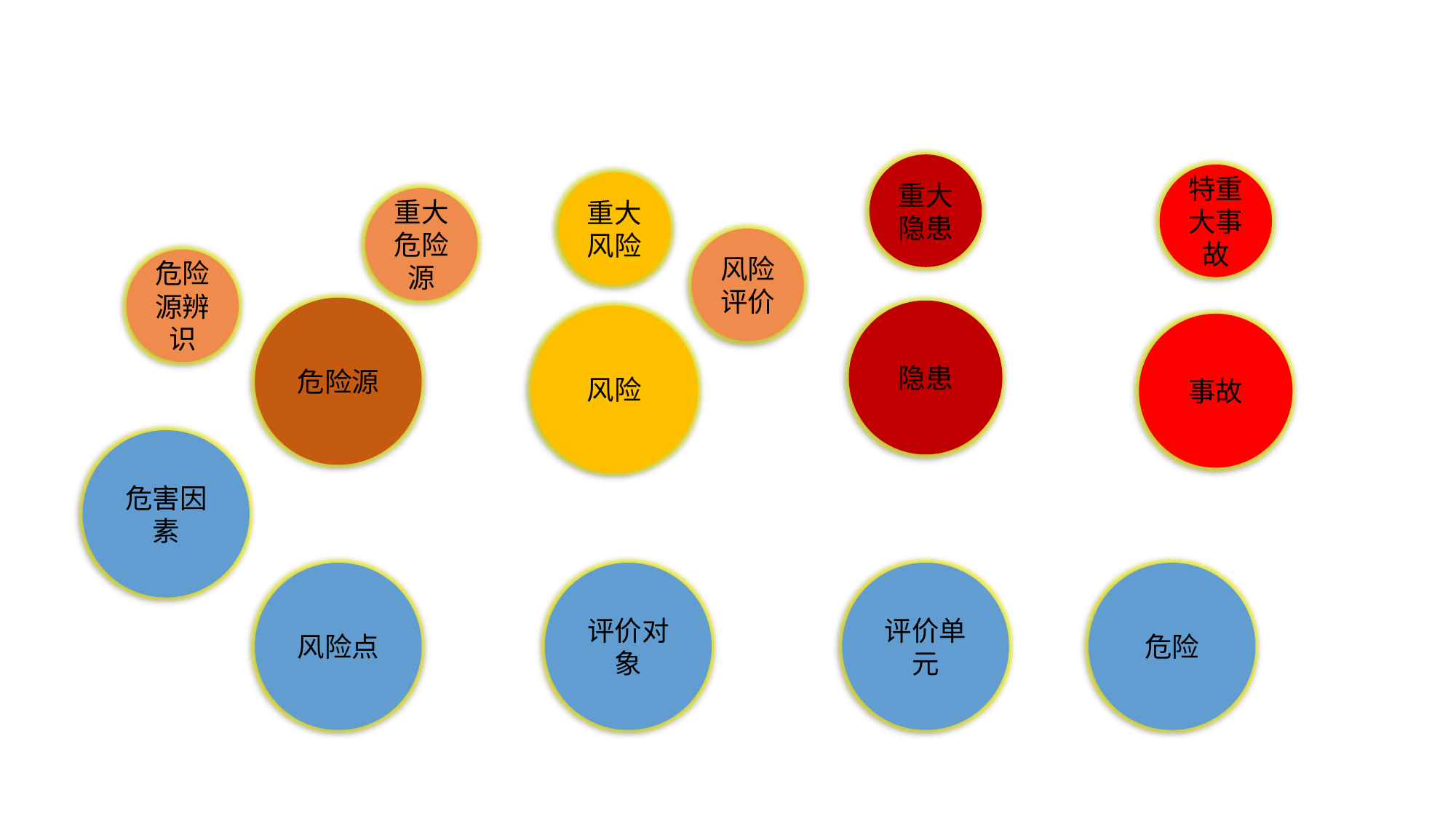

重大隐患
特重大事故
重大风险
重大危险源
风险评价
危险源辨识
危险源
隐患
风险
事故
危害因素
评价对象
评价单元
危险
风险点